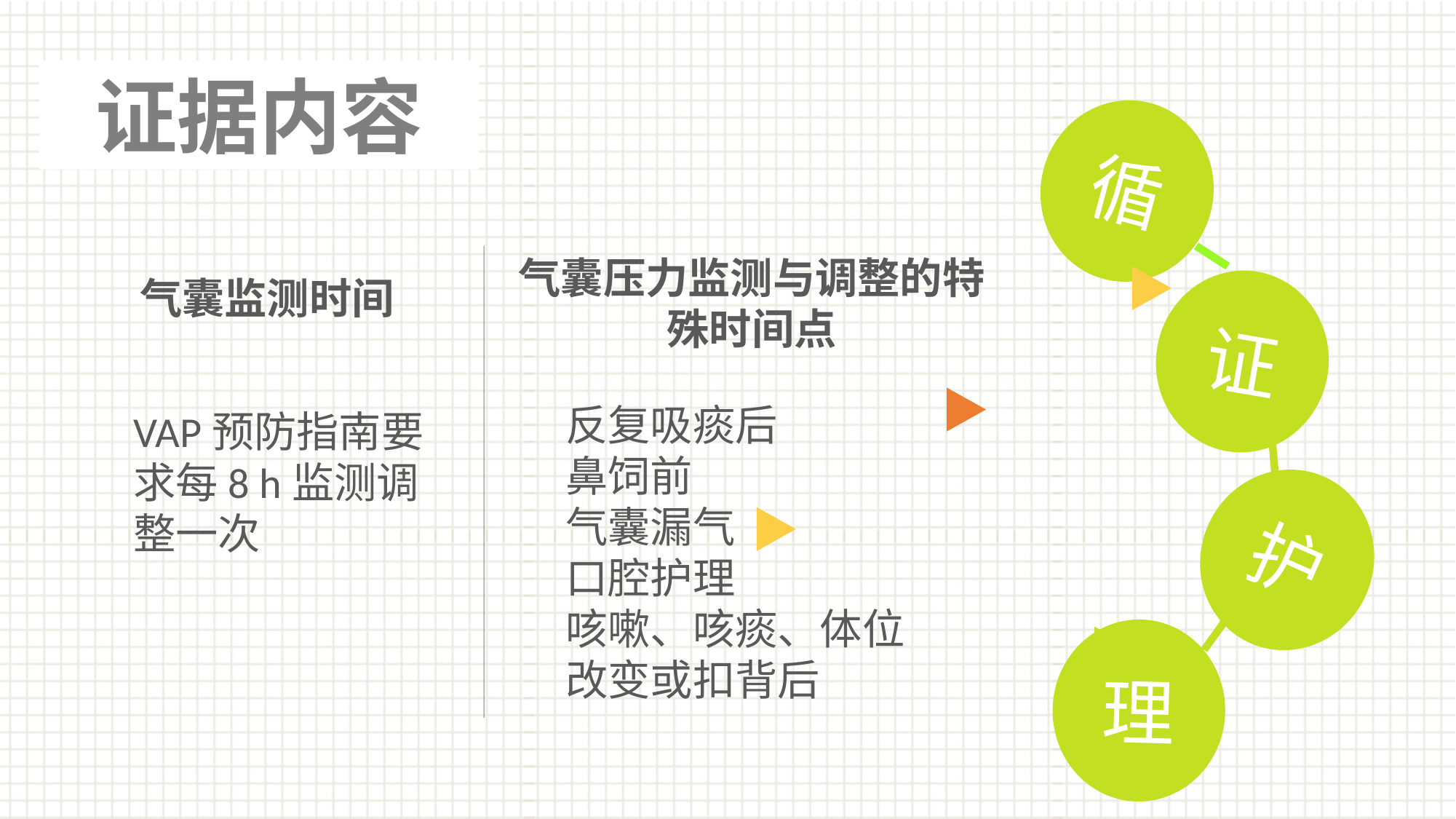

证据内容
理

护

证
循

气囊压力监测与调整的特殊时间点
气囊监测时间
反复吸痰后
鼻饲前
气囊漏气
口腔护理
咳嗽、咳痰、体位改变或扣背后
VAP预防指南要求每8 h监测调整一次